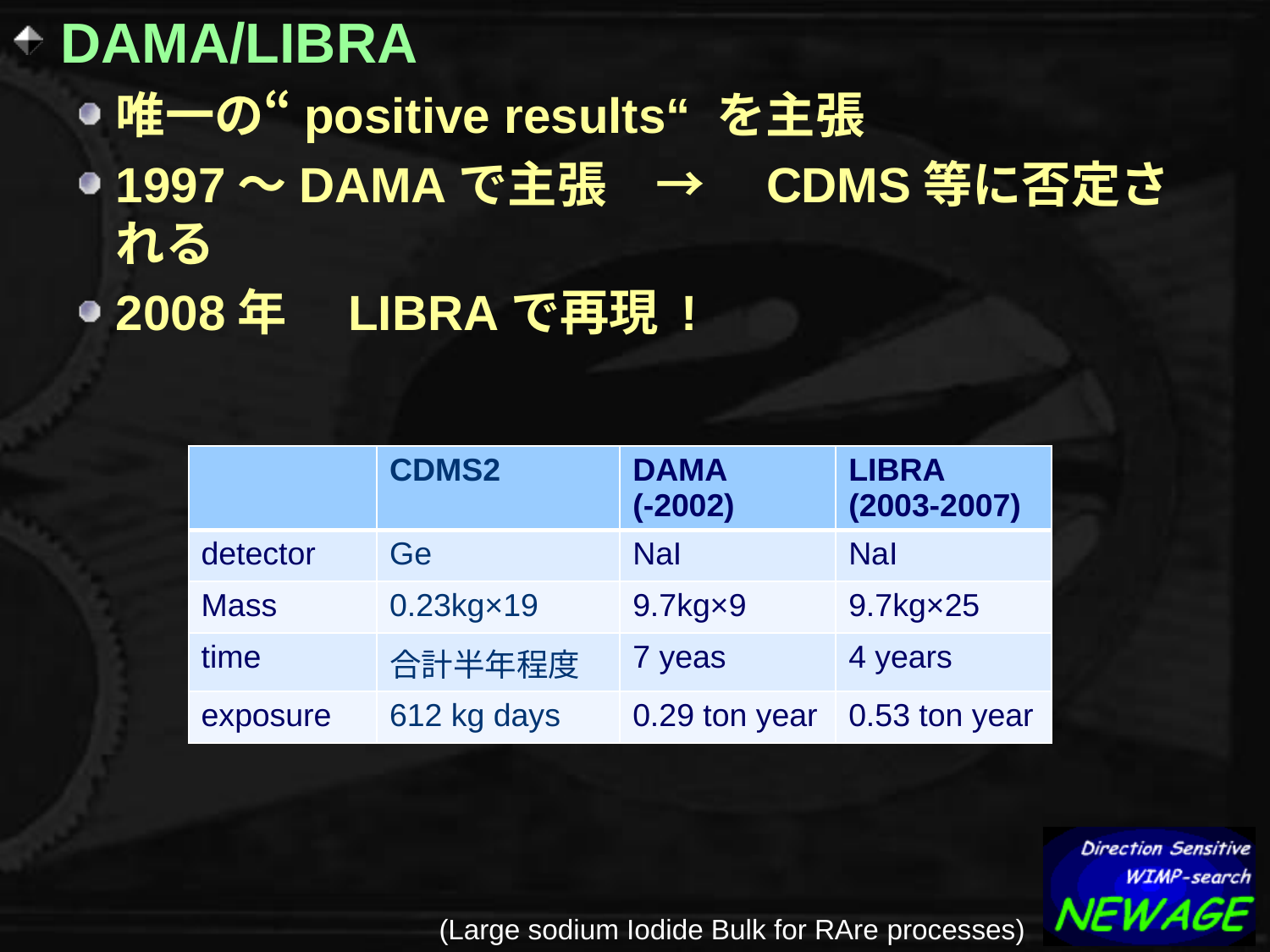

DAMA/LIBRA
唯一の“positive results“ を主張
1997～DAMAで主張　→　CDMS等に否定される
2008年　LIBRAで再現 !
|  | CDMS2 | DAMA (-2002) | LIBRA (2003-2007) |
| --- | --- | --- | --- |
| detector | Ge | NaI | NaI |
| Mass | 0.23kg×19 | 9.7kg×9 | 9.7kg×25 |
| time | 合計半年程度 | 7 yeas | 4 years |
| exposure | 612 kg days | 0.29 ton year | 0.53 ton year |
(Large sodium Iodide Bulk for RAre processes)